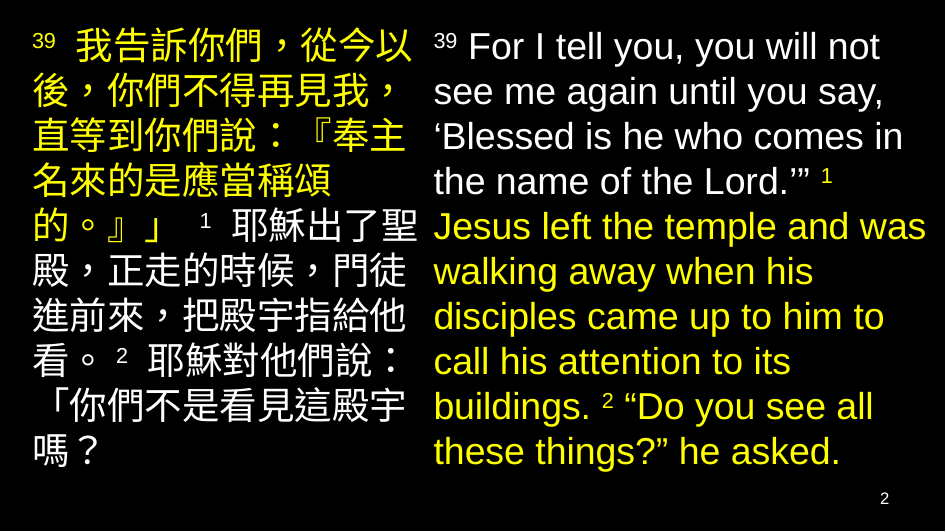

39 我告訴你們，從今以後，你們不得再見我，直等到你們說：『奉主名來的是應當稱頌的。』」 1 耶穌出了聖殿，正走的時候，門徒進前來，把殿宇指給他看。2 耶穌對他們說：「你們不是看見這殿宇嗎？
39 For I tell you, you will not see me again until you say, ‘Blessed is he who comes in the name of the Lord.’” 1 Jesus left the temple and was walking away when his disciples came up to him to call his attention to its buildings. 2 “Do you see all these things?” he asked.
2